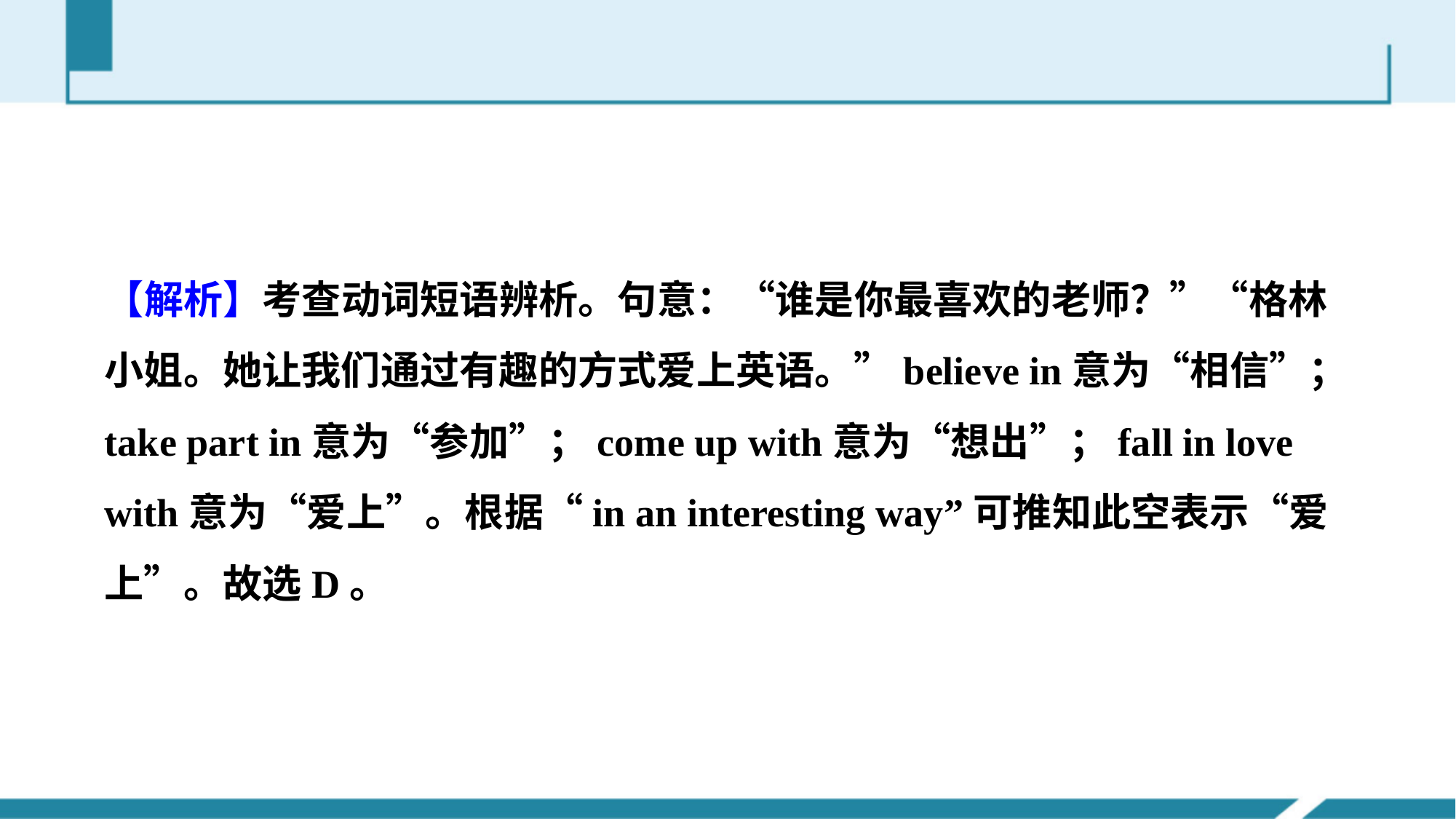

【解析】考查动词短语辨析。句意：“谁是你最喜欢的老师？”“格林小姐。她让我们通过有趣的方式爱上英语。”believe in意为“相信”；take part in意为“参加”；come up with意为“想出”；fall in love with意为“爱上”。根据“in an interesting way”可推知此空表示“爱上”。故选D。